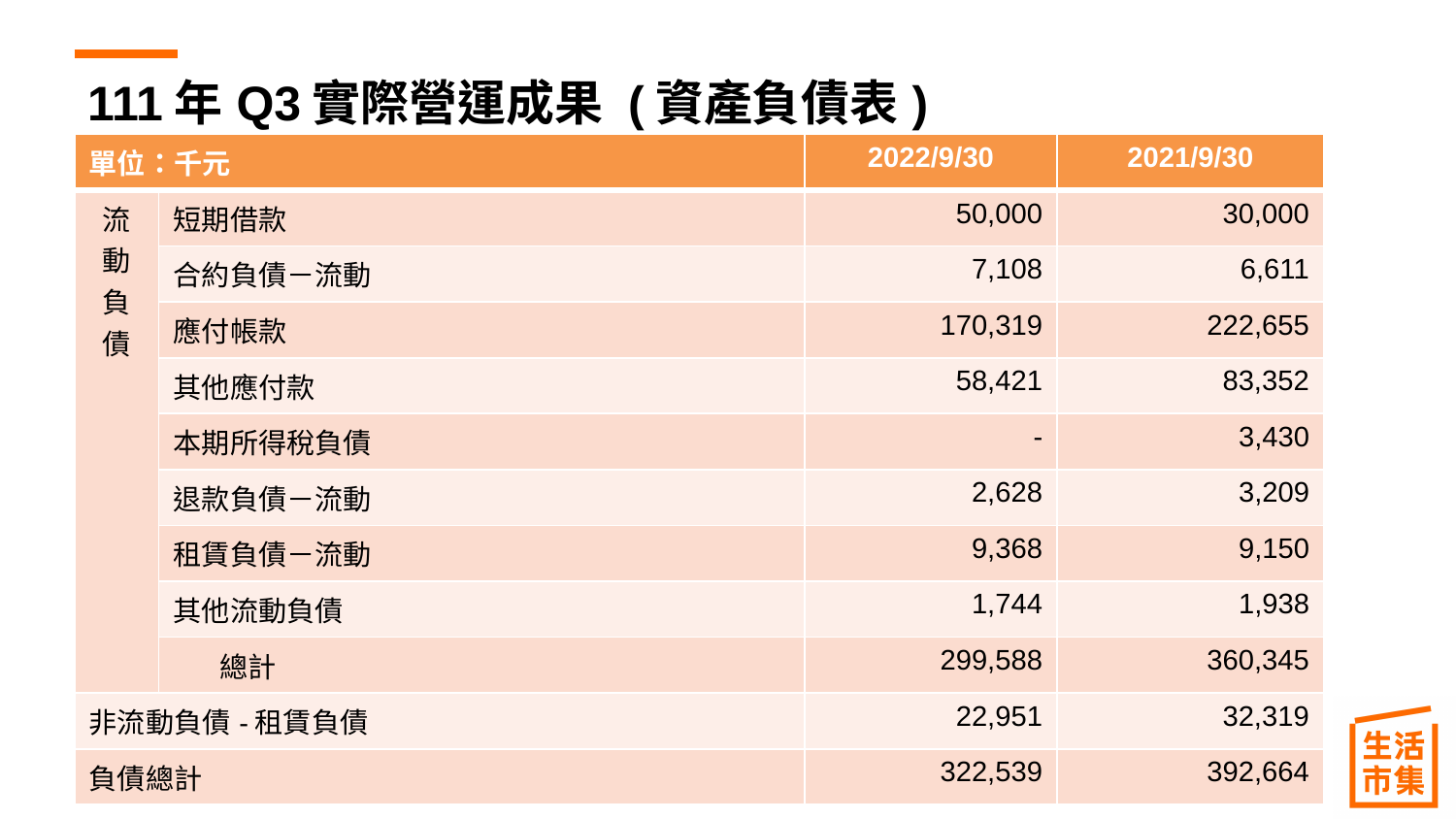

# 111年Q3實際營運成果 (資產負債表)
| 單位：千元 |  | 2022/9/30 | 2021/9/30 |
| --- | --- | --- | --- |
| 流動負債 | 短期借款 | 50,000 | 30,000 |
|  | 合約負債－流動 | 7,108 | 6,611 |
|  | 應付帳款 | 170,319 | 222,655 |
|  | 其他應付款 | 58,421 | 83,352 |
|  | 本期所得稅負債 | - | 3,430 |
|  | 退款負債－流動 | 2,628 | 3,209 |
|  | 租賃負債－流動 | 9,368 | 9,150 |
|  | 其他流動負債 | 1,744 | 1,938 |
|  | 總計 | 299,588 | 360,345 |
| 非流動負債-租賃負債 |  | 22,951 | 32,319 |
| 負債總計 |  | 322,539 | 392,664 |